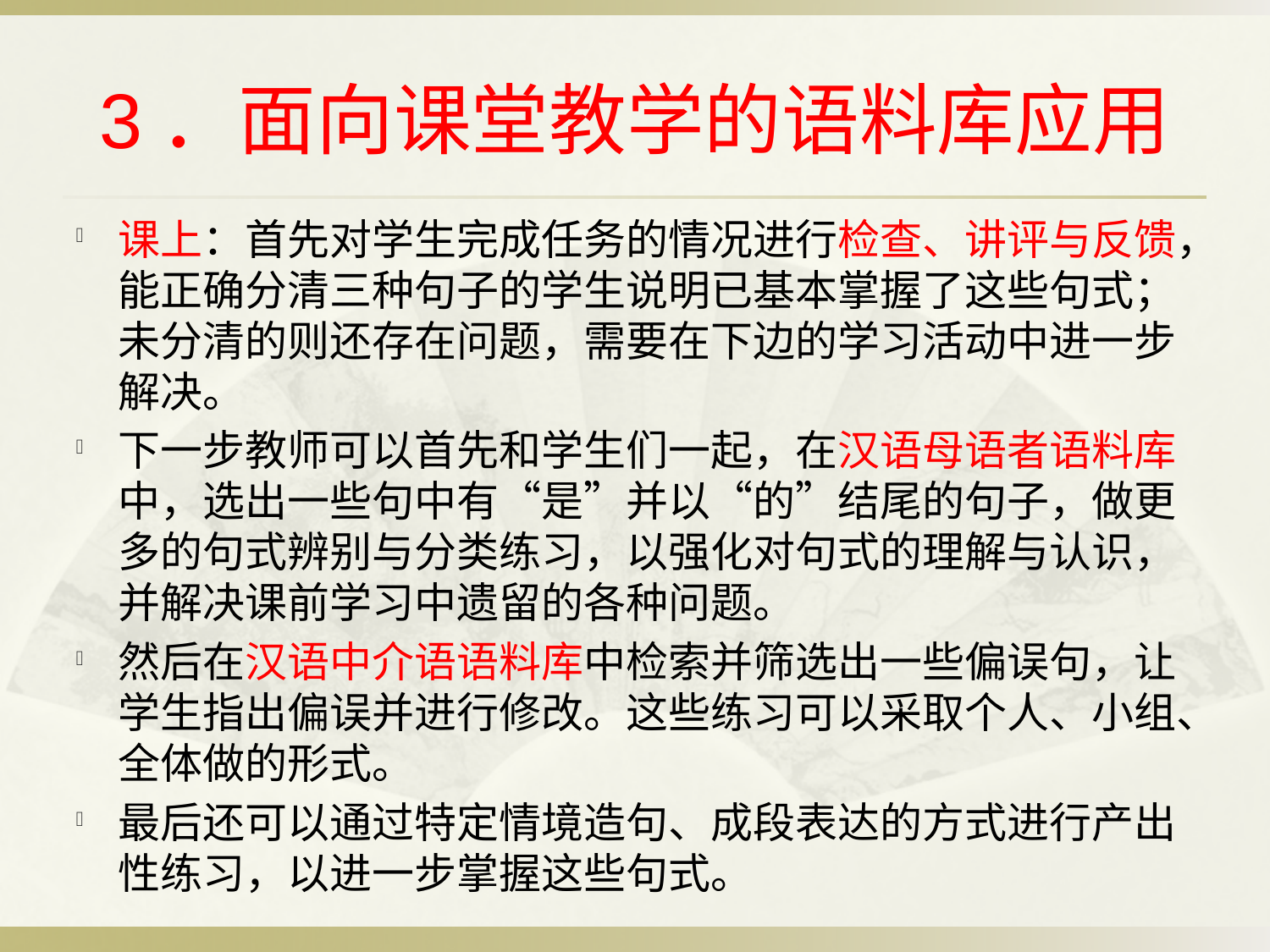

# 3．面向课堂教学的语料库应用
课上：首先对学生完成任务的情况进行检查、讲评与反馈，能正确分清三种句子的学生说明已基本掌握了这些句式；未分清的则还存在问题，需要在下边的学习活动中进一步解决。
下一步教师可以首先和学生们一起，在汉语母语者语料库中，选出一些句中有“是”并以“的”结尾的句子，做更多的句式辨别与分类练习，以强化对句式的理解与认识，并解决课前学习中遗留的各种问题。
然后在汉语中介语语料库中检索并筛选出一些偏误句，让学生指出偏误并进行修改。这些练习可以采取个人、小组、全体做的形式。
最后还可以通过特定情境造句、成段表达的方式进行产出性练习，以进一步掌握这些句式。